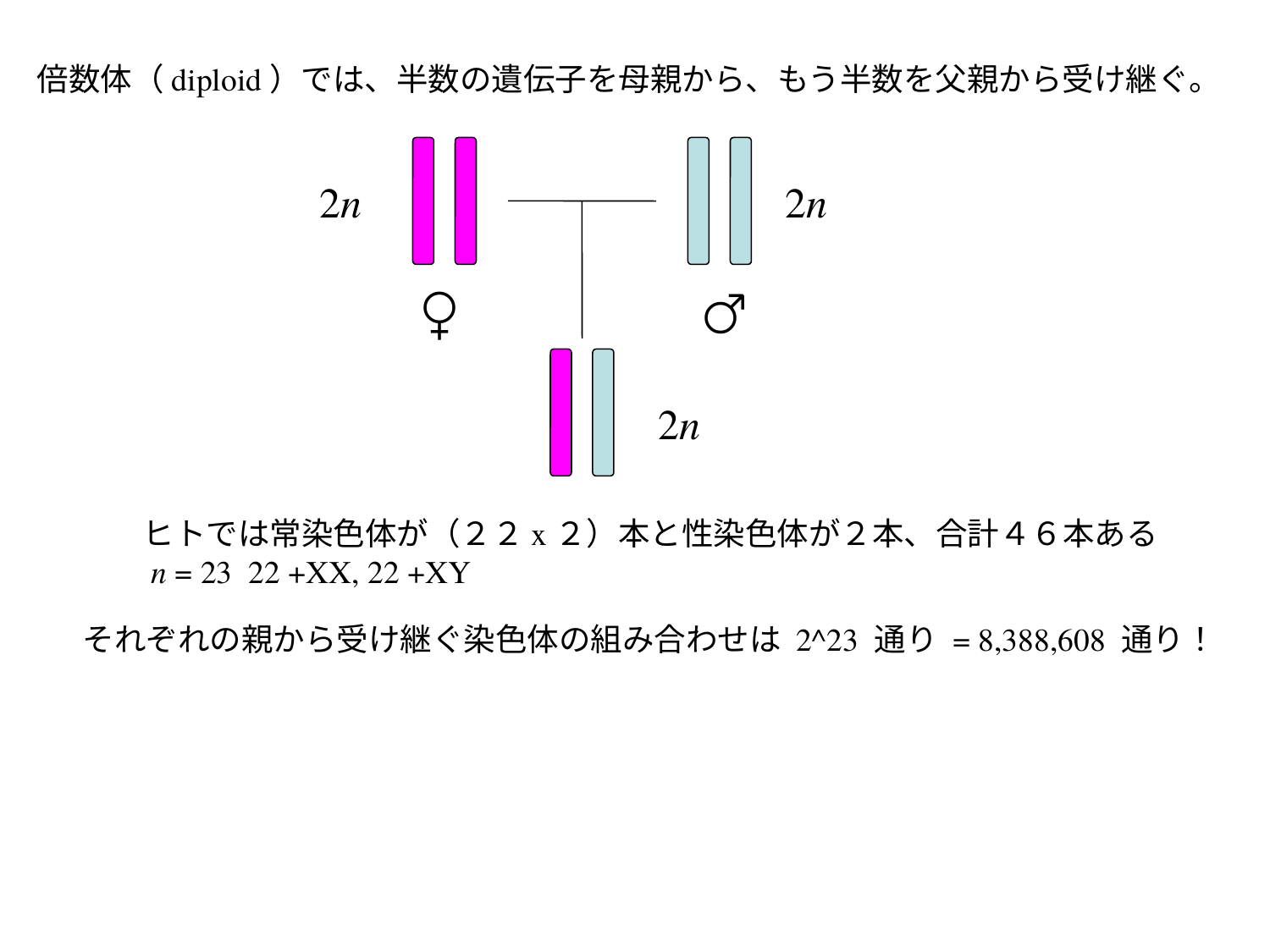

倍数体（diploid）では、半数の遺伝子を母親から、もう半数を父親から受け継ぐ。

2n
2n

♀
♂

2n
ヒトでは常染色体が（２２x２）本と性染色体が２本、合計４６本ある
 n = 23  22 +XX, 22 +XY
それぞれの親から受け継ぐ染色体の組み合わせは 2^23 通り = 8,388,608 通り！